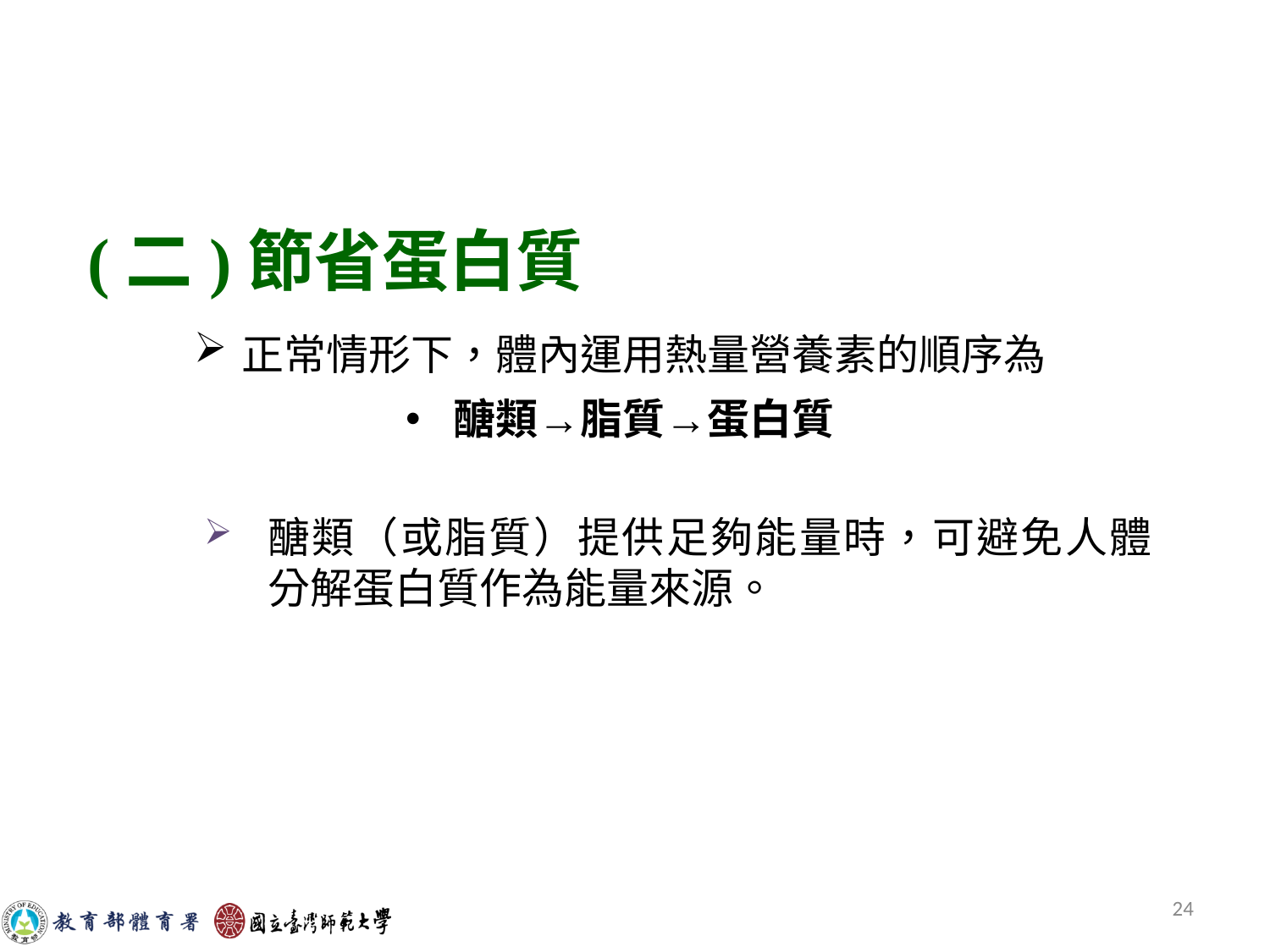

(二)節省蛋白質
正常情形下，體內運用熱量營養素的順序為
醣類→脂質→蛋白質

醣類（或脂質）提供足夠能量時，可避免人體分解蛋白質作為能量來源。

24